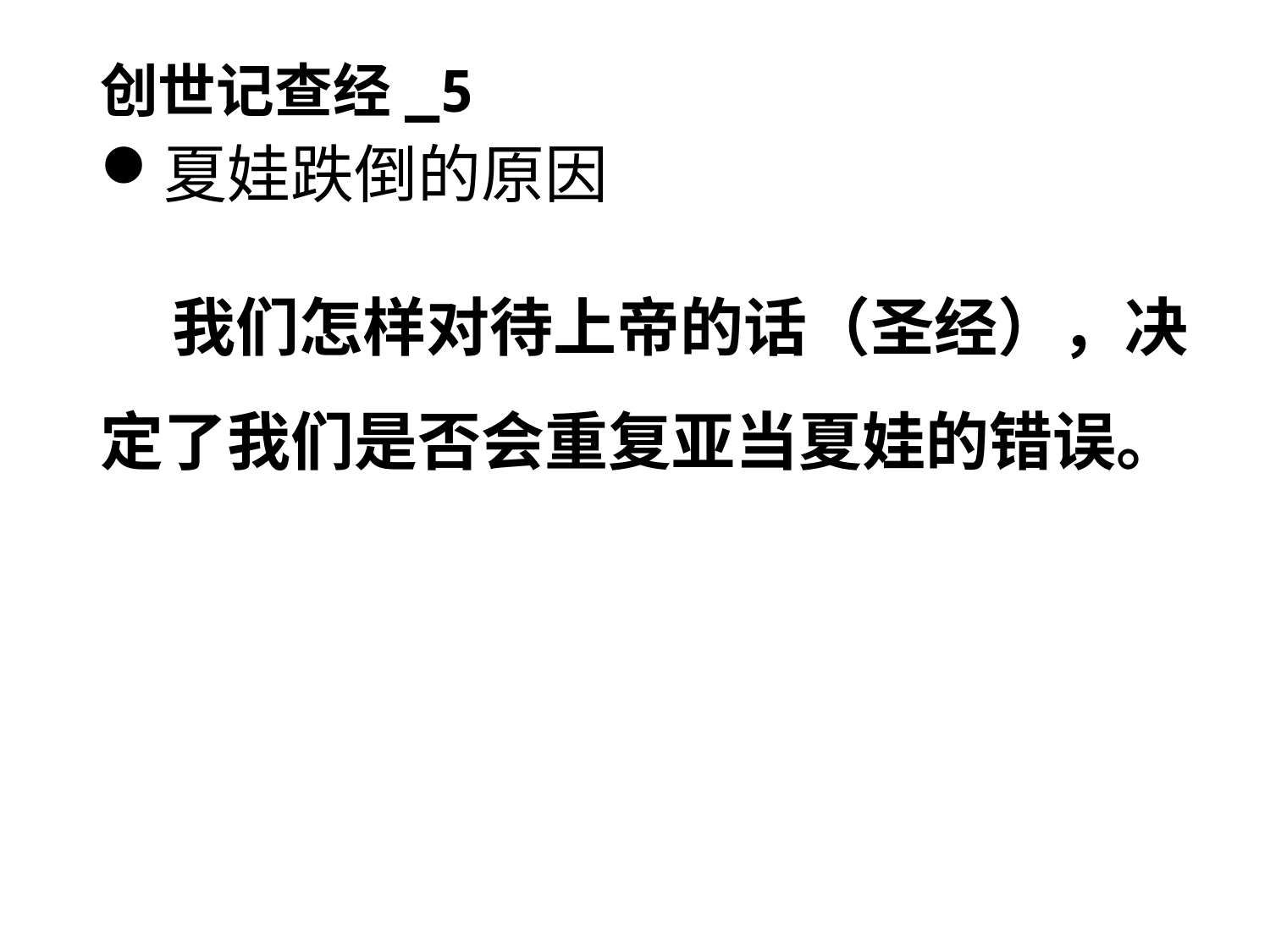

# 创世记查经_5
夏娃跌倒的原因

    我们怎样对待上帝的话（圣经），决定了我们是否会重复亚当夏娃的错误。